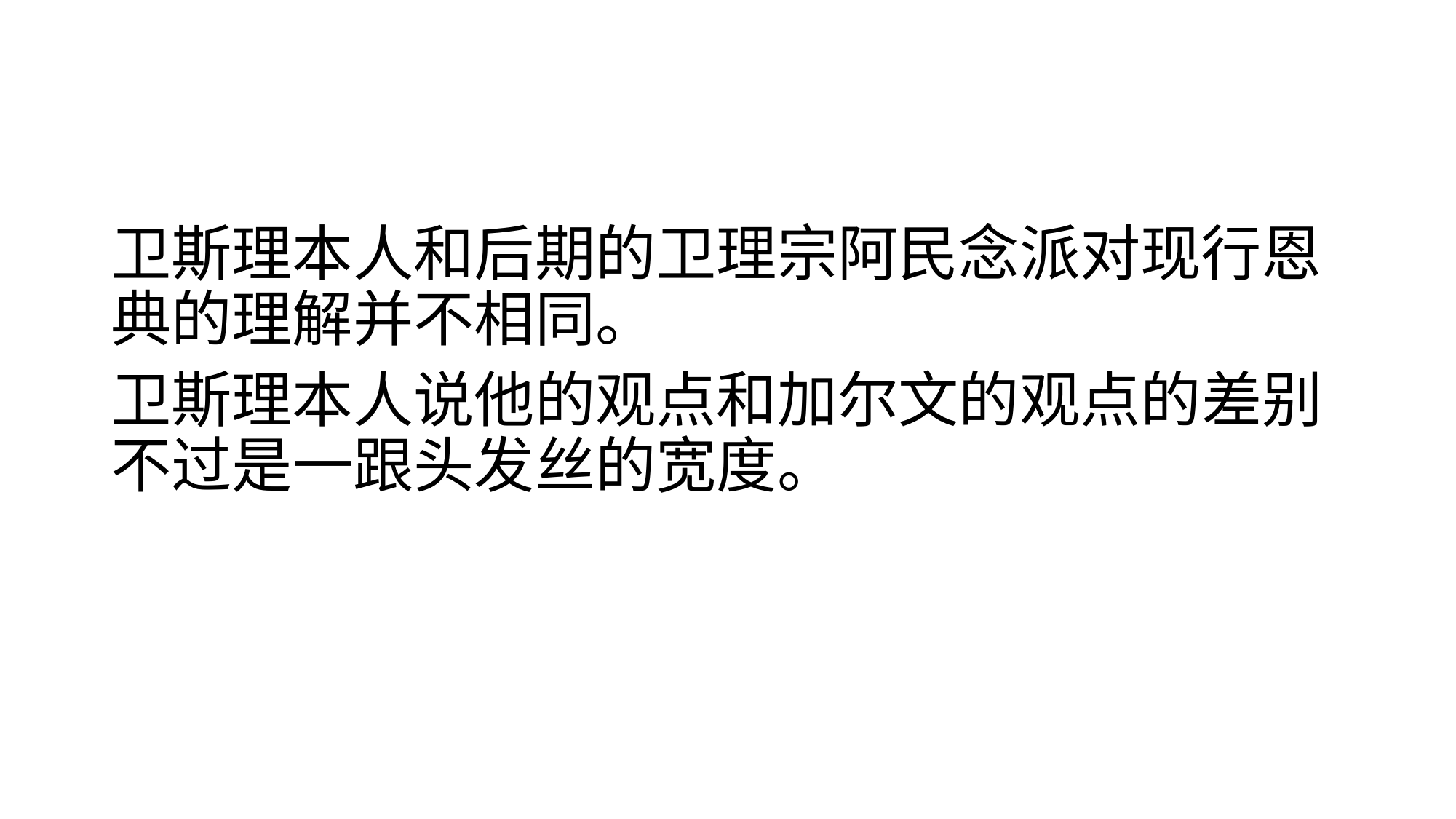

#
卫斯理本人和后期的卫理宗阿民念派对现行恩典的理解并不相同。
卫斯理本人说他的观点和加尔文的观点的差别不过是一跟头发丝的宽度。